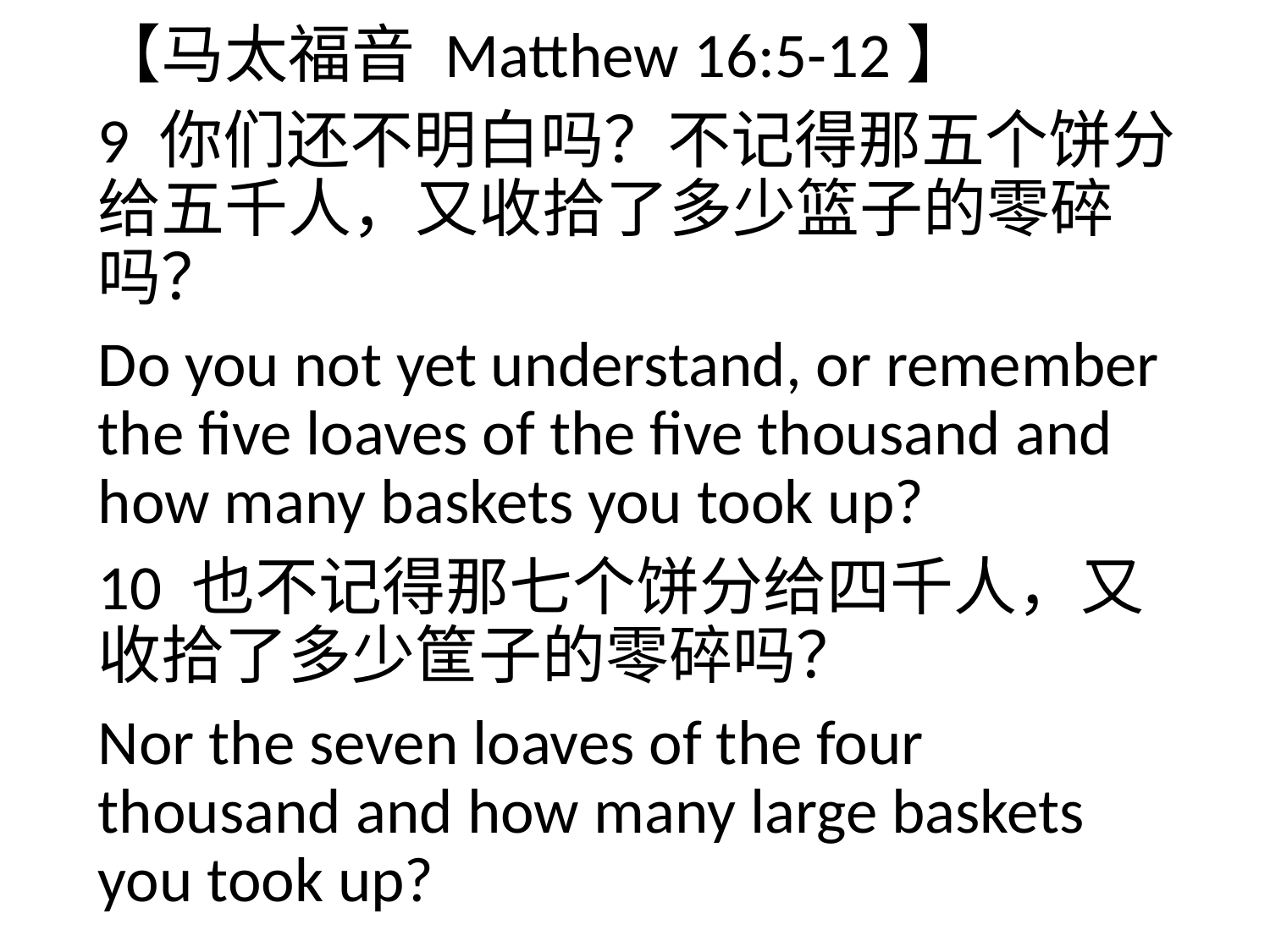

【马太福音 Matthew 16:5-12】
9 你们还不明白吗？不记得那五个饼分给五千人，又收拾了多少篮子的零碎吗？
Do you not yet understand, or remember the five loaves of the five thousand and how many baskets you took up?
10 也不记得那七个饼分给四千人，又收拾了多少筐子的零碎吗？
Nor the seven loaves of the four thousand and how many large baskets you took up?